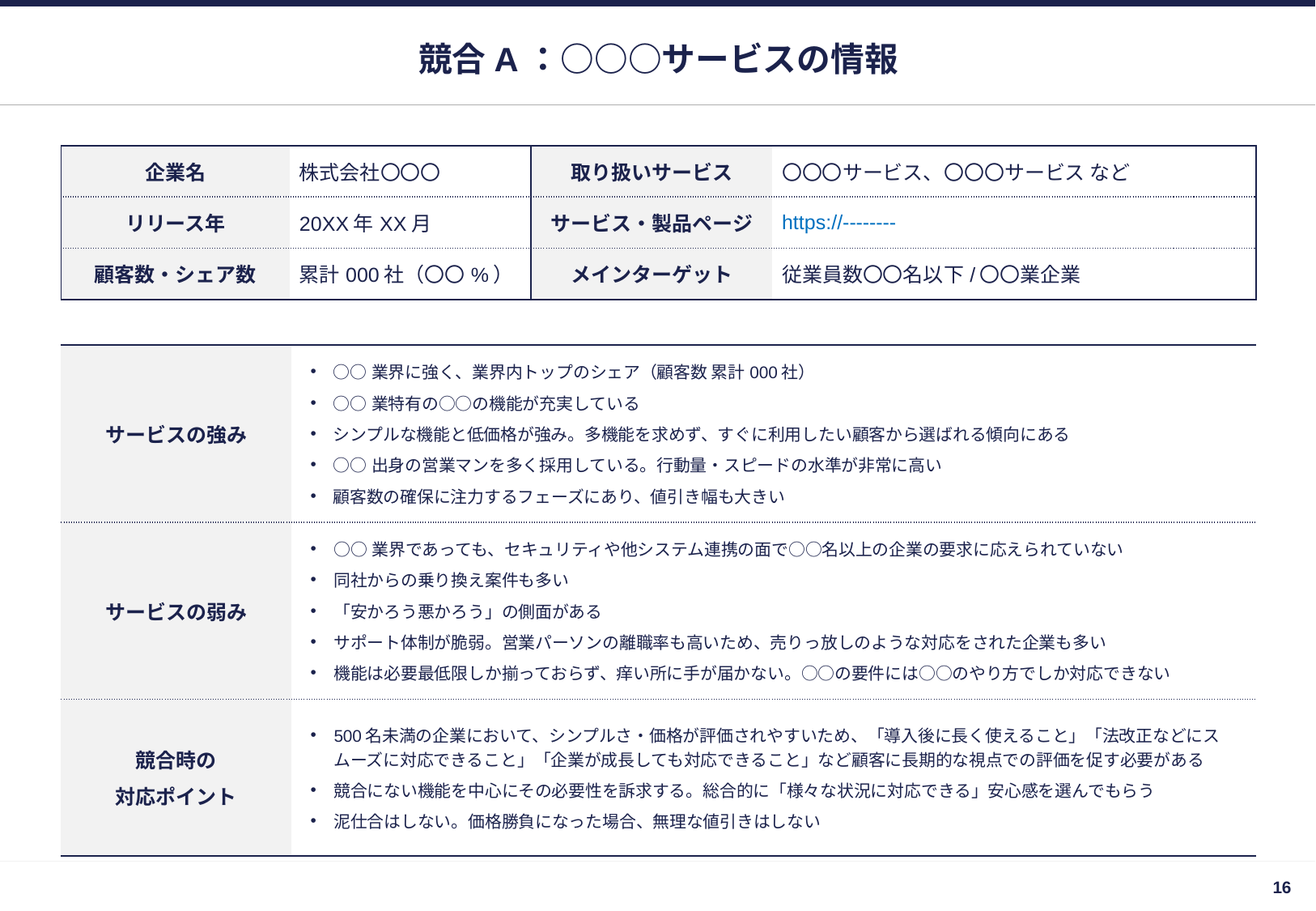

# 競合A：○○○サービスの情報
| 企業名 | 株式会社〇〇〇 | 取り扱いサービス | 〇〇〇サービス、〇〇〇サービス など |
| --- | --- | --- | --- |
| リリース年 | 20XX年XX月 | サービス・製品ページ | https://-------- |
| 顧客数・シェア数 | 累計000社（〇〇%） | メインターゲット | 従業員数〇〇名以下/〇〇業企業 |
| サービスの強み | ○○業界に強く、業界内トップのシェア（顧客数 累計000社） ○○業特有の○○の機能が充実している シンプルな機能と低価格が強み。多機能を求めず、すぐに利用したい顧客から選ばれる傾向にある ○○出身の営業マンを多く採用している。行動量・スピードの水準が非常に高い 顧客数の確保に注力するフェーズにあり、値引き幅も大きい |
| --- | --- |
| サービスの弱み | ○○業界であっても、セキュリティや他システム連携の面で○○名以上の企業の要求に応えられていない 同社からの乗り換え案件も多い 「安かろう悪かろう」の側面がある サポート体制が脆弱。営業パーソンの離職率も高いため、売りっ放しのような対応をされた企業も多い 機能は必要最低限しか揃っておらず、痒い所に手が届かない。○○の要件には○○のやり方でしか対応できない |
| 競合時の 対応ポイント | 500名未満の企業において、シンプルさ・価格が評価されやすいため、「導入後に長く使えること」「法改正などにスムーズに対応できること」「企業が成長しても対応できること」など顧客に長期的な視点での評価を促す必要がある 競合にない機能を中心にその必要性を訴求する。総合的に「様々な状況に対応できる」安心感を選んでもらう 泥仕合はしない。価格勝負になった場合、無理な値引きはしない |
16